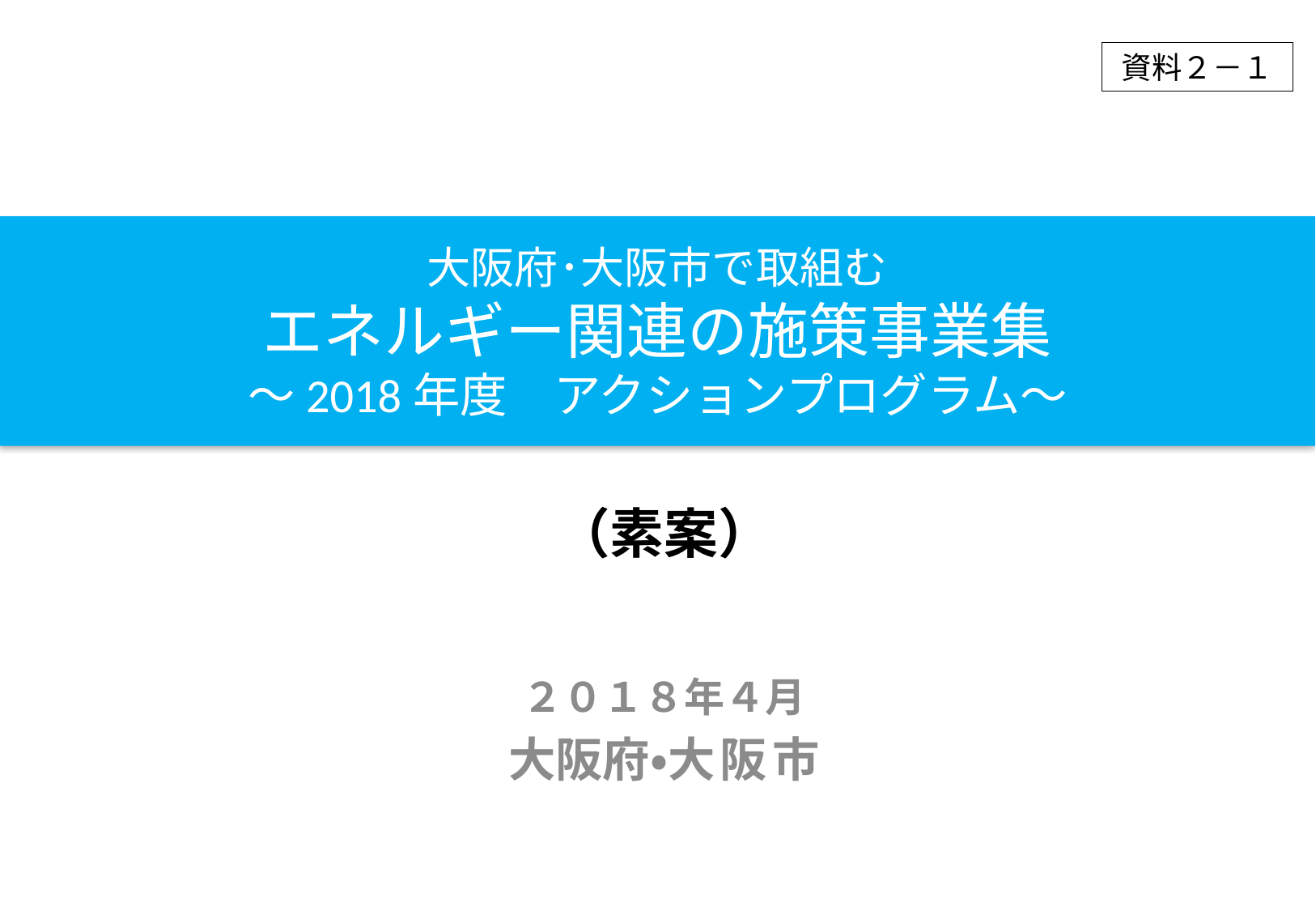

資料２－１
# 大阪府･大阪市で取組む エネルギー関連の施策事業集 ～2018年度　アクションプログラム～
（素案）
２０１８年４月
大阪府・大阪市